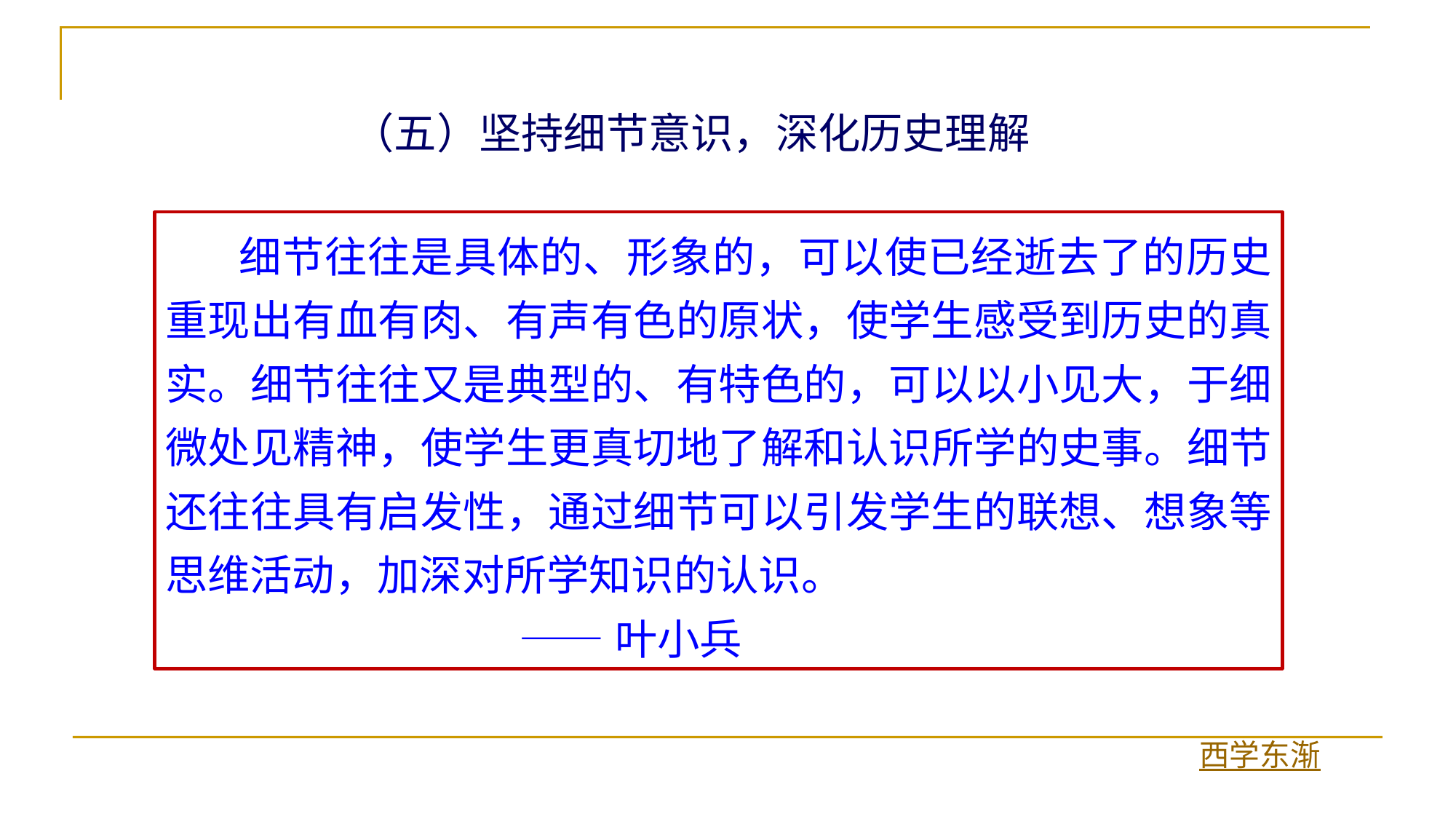

（五）坚持细节意识，深化历史理解
  细节往往是具体的、形象的，可以使已经逝去了的历史重现出有血有肉、有声有色的原状，使学生感受到历史的真实。细节往往又是典型的、有特色的，可以以小见大，于细微处见精神，使学生更真切地了解和认识所学的史事。细节还往往具有启发性，通过细节可以引发学生的联想、想象等思维活动，加深对所学知识的认识。
                                 ——叶小兵
西学东渐